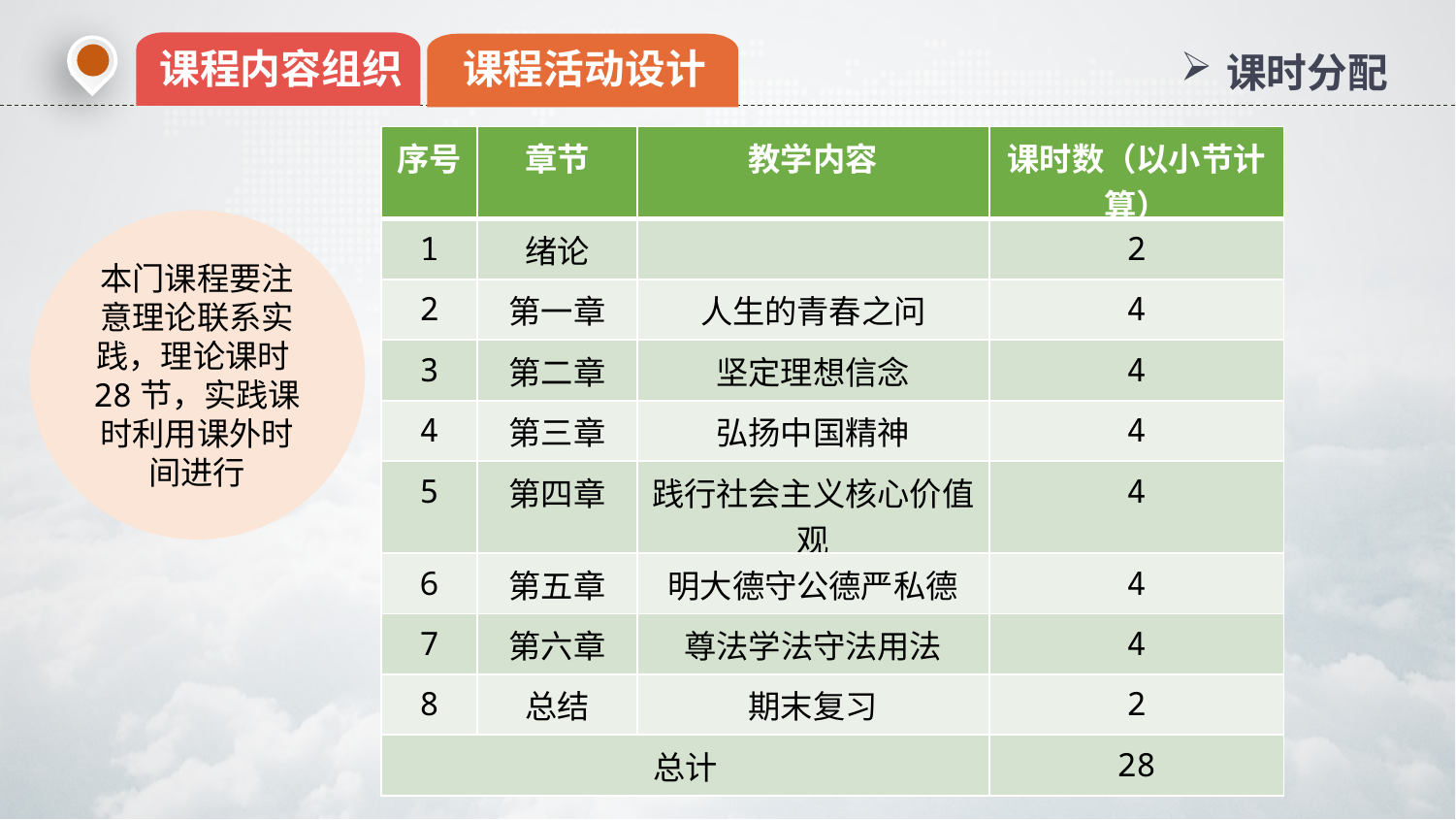

课程活动设计
课程内容组织

课时分配
| 序号 | 章节 | 教学内容 | 课时数（以小节计算） |
| --- | --- | --- | --- |
| 1 | 绪论 |  | 2 |
| 2 | 第一章 | 人生的青春之问 | 4 |
| 3 | 第二章 | 坚定理想信念 | 4 |
| 4 | 第三章 | 弘扬中国精神 | 4 |
| 5 | 第四章 | 践行社会主义核心价值观 | 4 |
| 6 | 第五章 | 明大德守公德严私德 | 4 |
| 7 | 第六章 | 尊法学法守法用法 | 4 |
| 8 | 总结 | 期末复习 | 2 |
| 总计 |  |  | 28 |
本门课程要注意理论联系实践，理论课时28节，实践课时利用课外时间进行